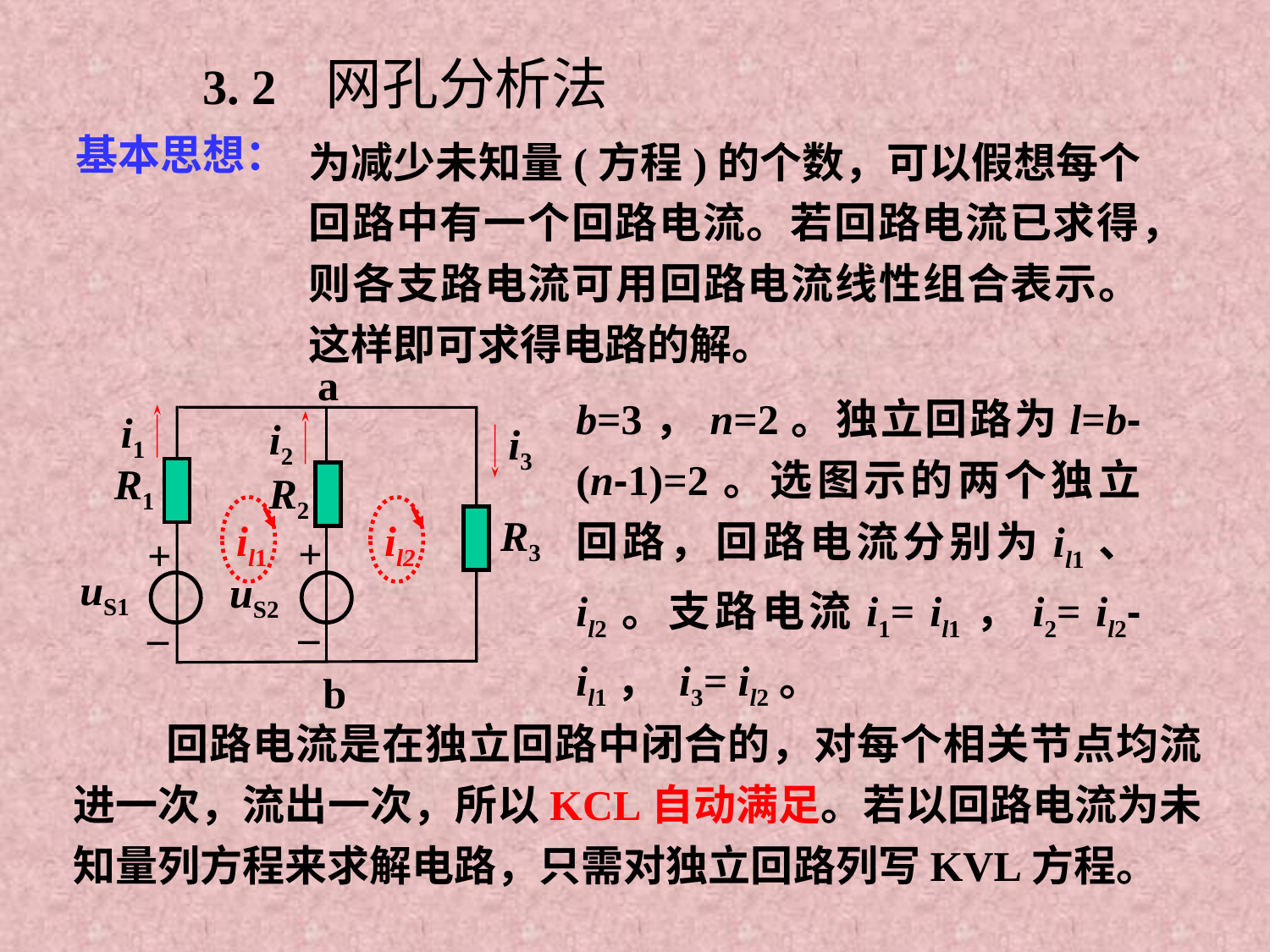

3. 2   网孔分析法
为减少未知量(方程)的个数，可以假想每个回路中有一个回路电流。若回路电流已求得，则各支路电流可用回路电流线性组合表示。这样即可求得电路的解。
基本思想：
a

R1

R2

R3

+
+

–
–
b

uS1
uS2
i1

i2

i3

b=3，n=2。独立回路为l=b-(n-1)=2。选图示的两个独立回路，回路电流分别为il1、 il2。支路电流i1= il1，i2= il2- il1， i3= il2。

il1

il2
回路电流是在独立回路中闭合的，对每个相关节点均流进一次，流出一次，所以KCL自动满足。若以回路电流为未知量列方程来求解电路，只需对独立回路列写KVL方程。